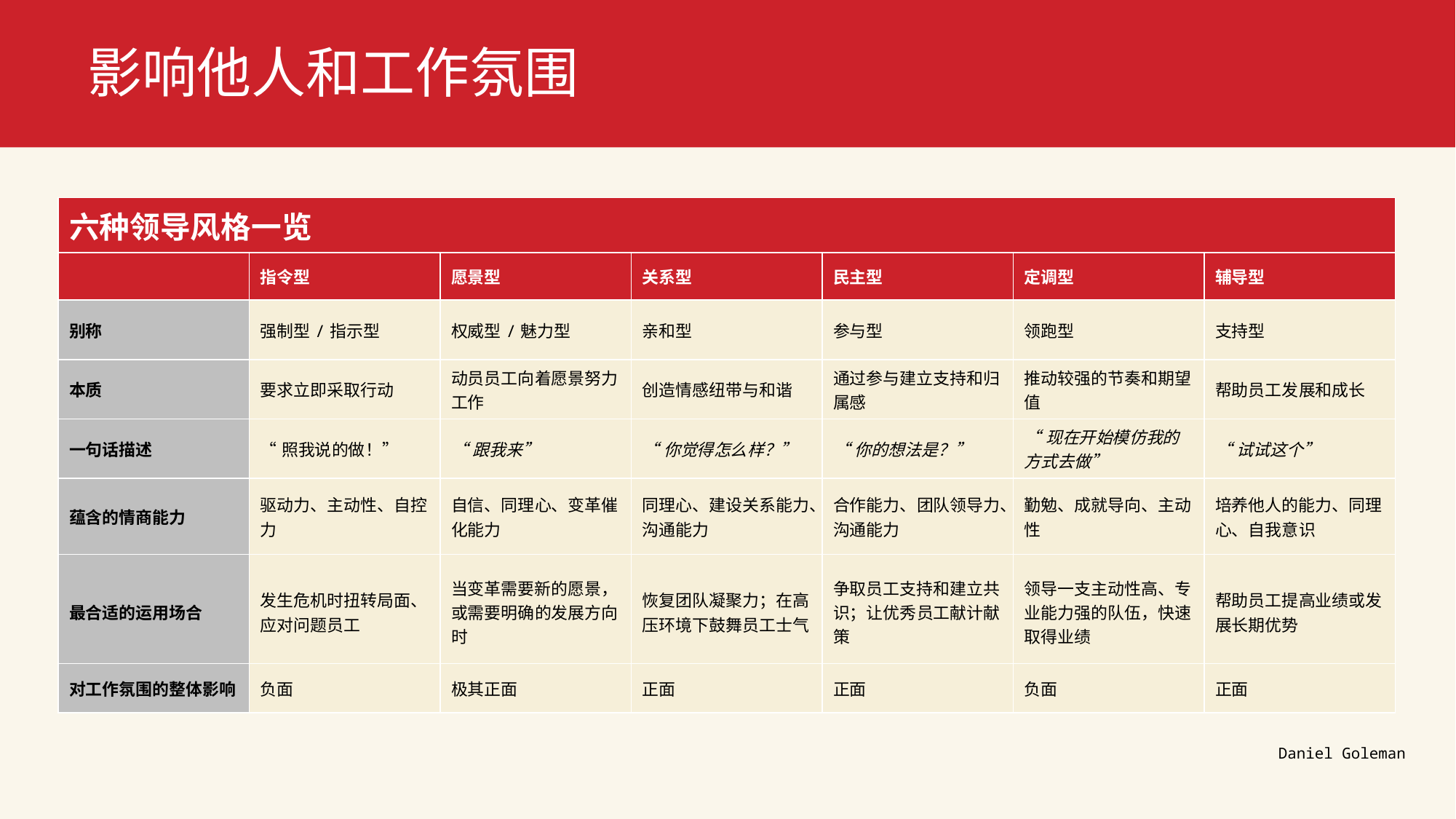

# 影响他人和工作氛围
| 六种领导风格一览 |  |  |  |  |  |  |
| --- | --- | --- | --- | --- | --- | --- |
|  | 指令型 | 愿景型 | 关系型 | 民主型 | 定调型 | 辅导型 |
| 别称 | 强制型/指示型 | 权威型/魅力型 | 亲和型 | 参与型 | 领跑型 | 支持型 |
| 本质 | 要求立即采取行动 | 动员员工向着愿景努力工作 | 创造情感纽带与和谐 | 通过参与建立支持和归属感 | 推动较强的节奏和期望值 | 帮助员工发展和成长 |
| 一句话描述 | “照我说的做！” | “跟我来” | “你觉得怎么样？” | “你的想法是？” | “现在开始模仿我的方式去做” | “试试这个” |
| 蕴含的情商能力 | 驱动力、主动性、自控力 | 自信、同理心、变革催化能力 | 同理心、建设关系能力、沟通能力 | 合作能力、团队领导力、沟通能力 | 勤勉、成就导向、主动性 | 培养他人的能力、同理心、自我意识 |
| 最合适的运用场合 | 发生危机时扭转局面、应对问题员工 | 当变革需要新的愿景，或需要明确的发展方向时 | 恢复团队凝聚力；在高压环境下鼓舞员工士气 | 争取员工支持和建立共识；让优秀员工献计献策 | 领导一支主动性高、专业能力强的队伍，快速取得业绩 | 帮助员工提高业绩或发展长期优势 |
| 对工作氛围的整体影响 | 负面 | 极其正面 | 正面 | 正面 | 负面 | 正面 |
Daniel Goleman